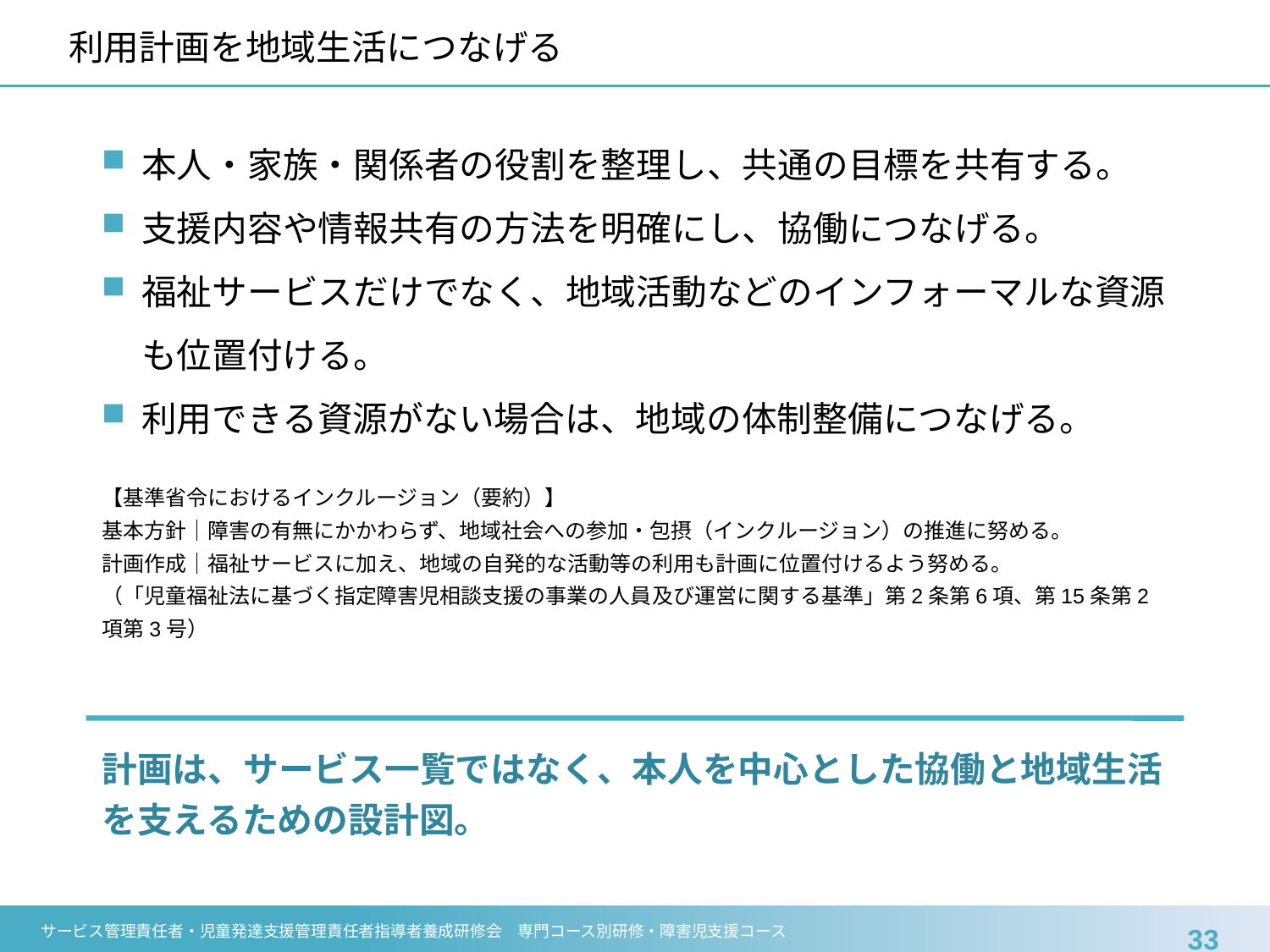

# 利用計画を地域生活につなげる
本人・家族・関係者の役割を整理し、共通の目標を共有する。
支援内容や情報共有の方法を明確にし、協働につなげる。
福祉サービスだけでなく、地域活動などのインフォーマルな資源も位置付ける。
利用できる資源がない場合は、地域の体制整備につなげる。

【基準省令におけるインクルージョン（要約）】
基本方針｜障害の有無にかかわらず、地域社会への参加・包摂（インクルージョン）の推進に努める。
計画作成｜福祉サービスに加え、地域の自発的な活動等の利用も計画に位置付けるよう努める。
（「児童福祉法に基づく指定障害児相談支援の事業の人員及び運営に関する基準」第2条第6項、第15条第2項第3号）

計画は、サービス一覧ではなく、本人を中心とした協働と地域生活を支えるための設計図。